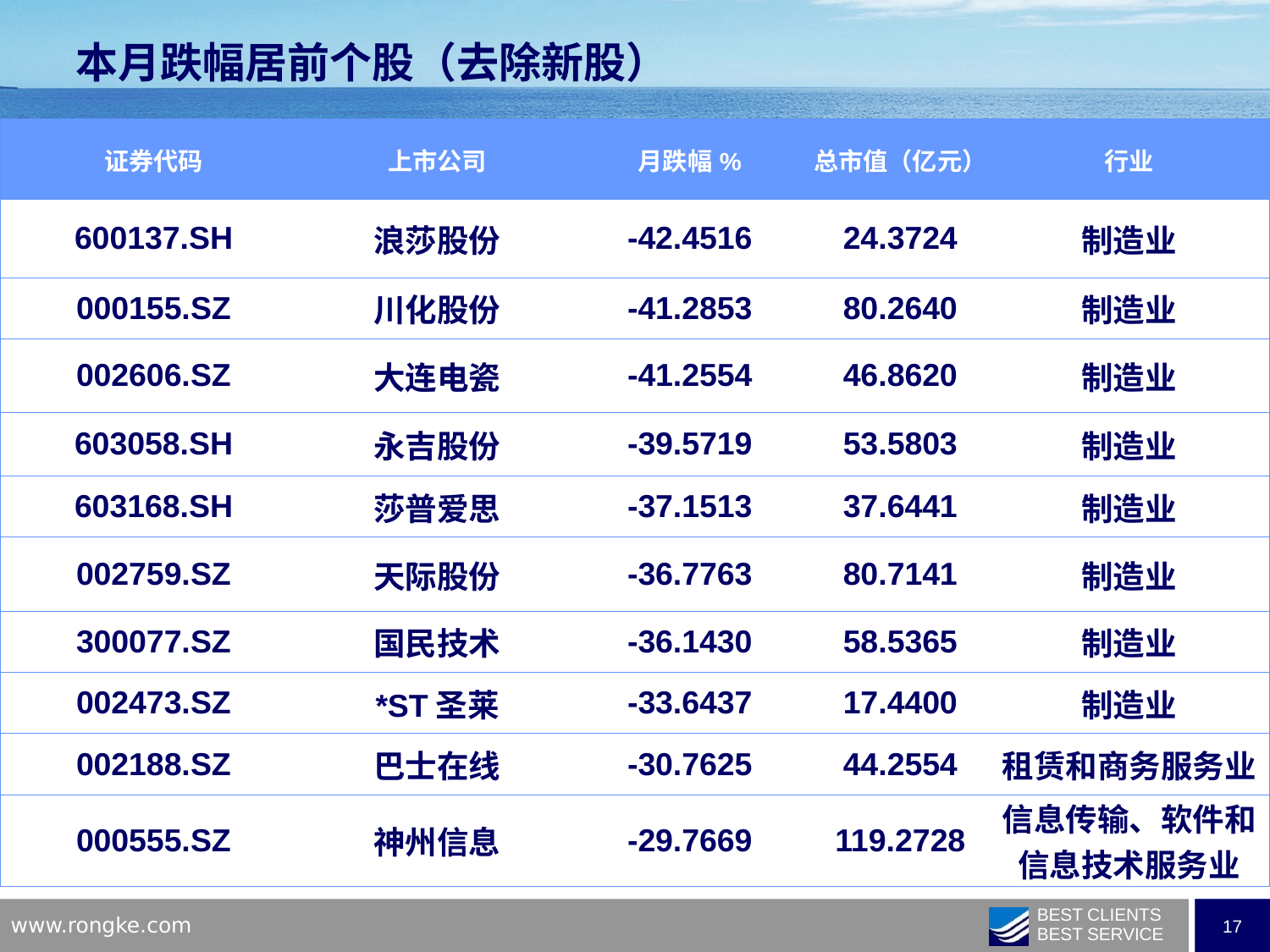

本月跌幅居前个股（去除新股）
| 证券代码 | 上市公司 | 月跌幅% | 总市值（亿元） | 行业 |
| --- | --- | --- | --- | --- |
| 600137.SH | 浪莎股份 | -42.4516 | 24.3724 | 制造业 |
| 000155.SZ | 川化股份 | -41.2853 | 80.2640 | 制造业 |
| 002606.SZ | 大连电瓷 | -41.2554 | 46.8620 | 制造业 |
| 603058.SH | 永吉股份 | -39.5719 | 53.5803 | 制造业 |
| 603168.SH | 莎普爱思 | -37.1513 | 37.6441 | 制造业 |
| 002759.SZ | 天际股份 | -36.7763 | 80.7141 | 制造业 |
| 300077.SZ | 国民技术 | -36.1430 | 58.5365 | 制造业 |
| 002473.SZ | \*ST圣莱 | -33.6437 | 17.4400 | 制造业 |
| 002188.SZ | 巴士在线 | -30.7625 | 44.2554 | 租赁和商务服务业 |
| 000555.SZ | 神州信息 | -29.7669 | 119.2728 | 信息传输、软件和信息技术服务业 |
|  |  |  |  |  |